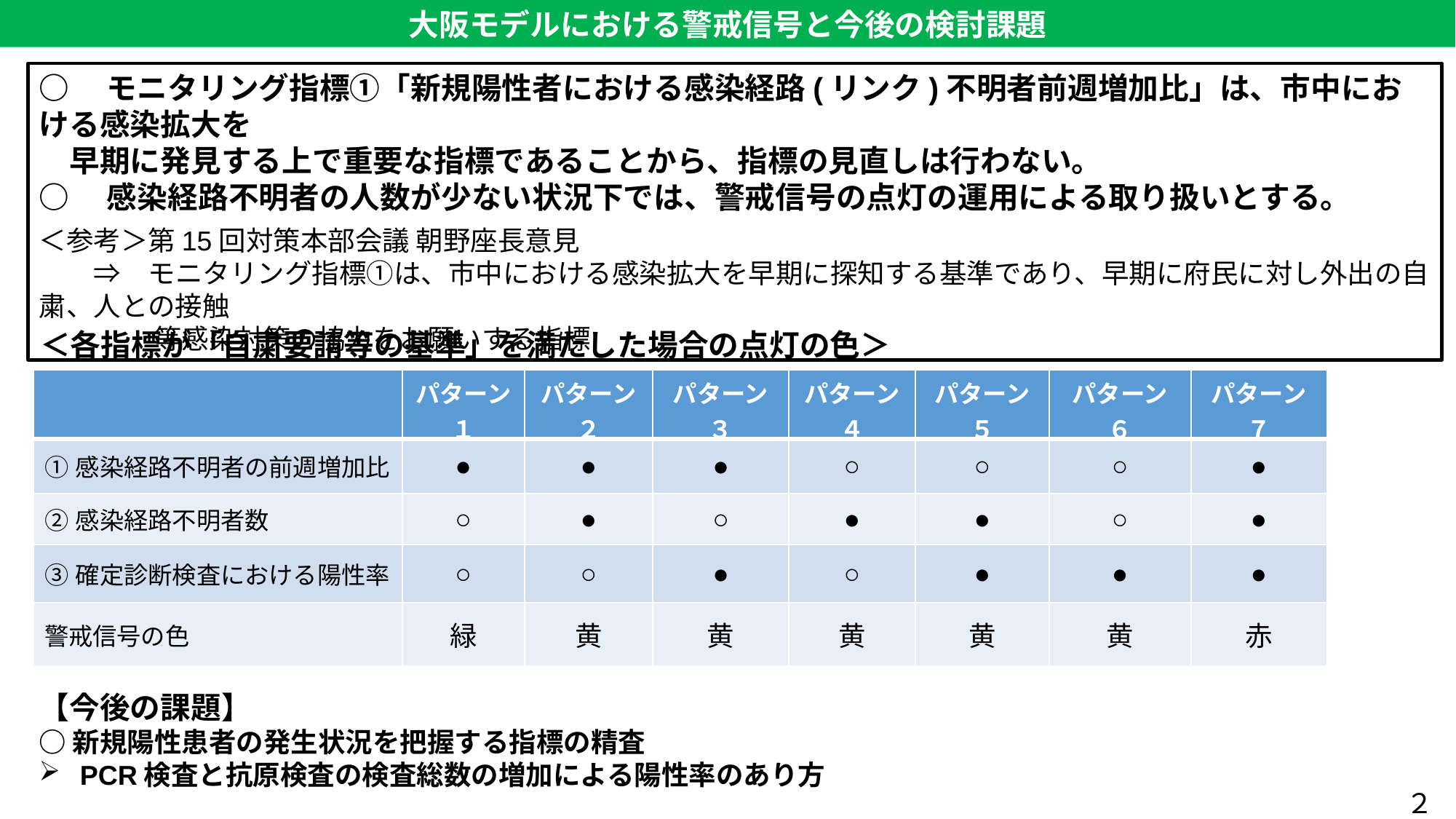

大阪モデルにおける警戒信号と今後の検討課題
○　モニタリング指標①「新規陽性者における感染経路(リンク)不明者前週増加比」は、市中における感染拡大を
　早期に発見する上で重要な指標であることから、指標の見直しは行わない。
○　感染経路不明者の人数が少ない状況下では、警戒信号の点灯の運用による取り扱いとする。
＜参考＞第15回対策本部会議 朝野座長意見
　　⇒　モニタリング指標①は、市中における感染拡大を早期に探知する基準であり、早期に府民に対し外出の自粛、人との接触
　　　　 等感染対策の協力をお願いする指標
＜各指標が「自粛要請等の基準」を満たした場合の点灯の色＞
|  | パターン １ | パターン ２ | パターン ３ | パターン ４ | パターン ５ | パターン ６ | パターン ７ |
| --- | --- | --- | --- | --- | --- | --- | --- |
| ①感染経路不明者の前週増加比 | ● | ● | ● | ○ | ○ | ○ | ● |
| ②感染経路不明者数 | ○ | ● | ○ | ● | ● | ○ | ● |
| ③確定診断検査における陽性率 | ○ | ○ | ● | ○ | ● | ● | ● |
| 警戒信号の色 | 緑 | 黄 | 黄 | 黄 | 黄 | 黄 | 赤 |
【今後の課題】
○新規陽性患者の発生状況を把握する指標の精査
PCR検査と抗原検査の検査総数の増加による陽性率のあり方
２